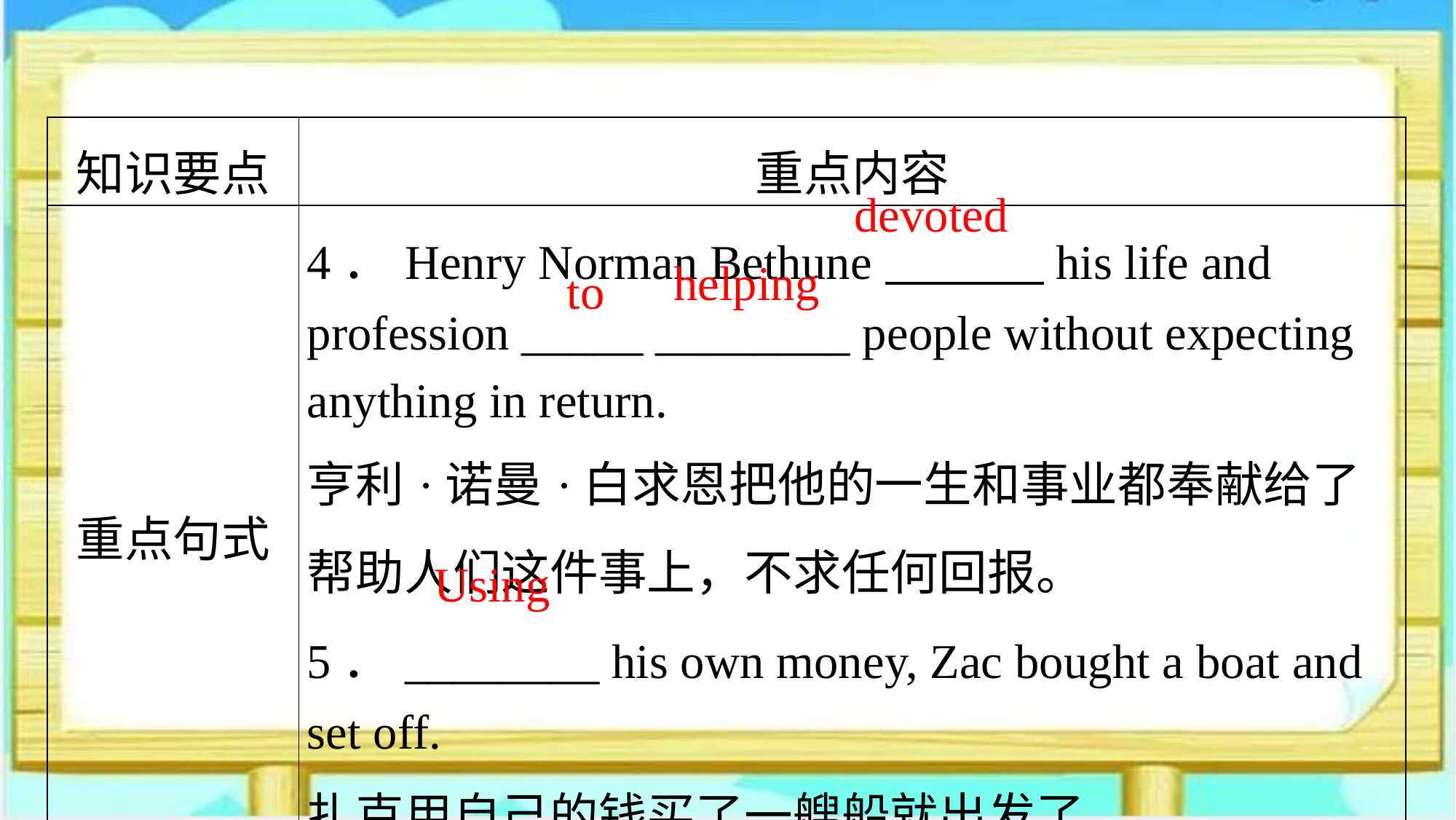

| 知识要点 | 重点内容 |
| --- | --- |
| 重点句式 | 4．Henry Norman Bethune his life and profession \_\_\_\_\_ \_\_\_\_\_\_\_\_ people without expecting anything in return. 亨利·诺曼·白求恩把他的一生和事业都奉献给了帮助人们这件事上，不求任何回报。 5．\_\_\_\_\_\_\_\_ his own money, Zac bought a boat and set off. 扎克用自己的钱买了一艘船就出发了。 |
devoted
helping
to
Using